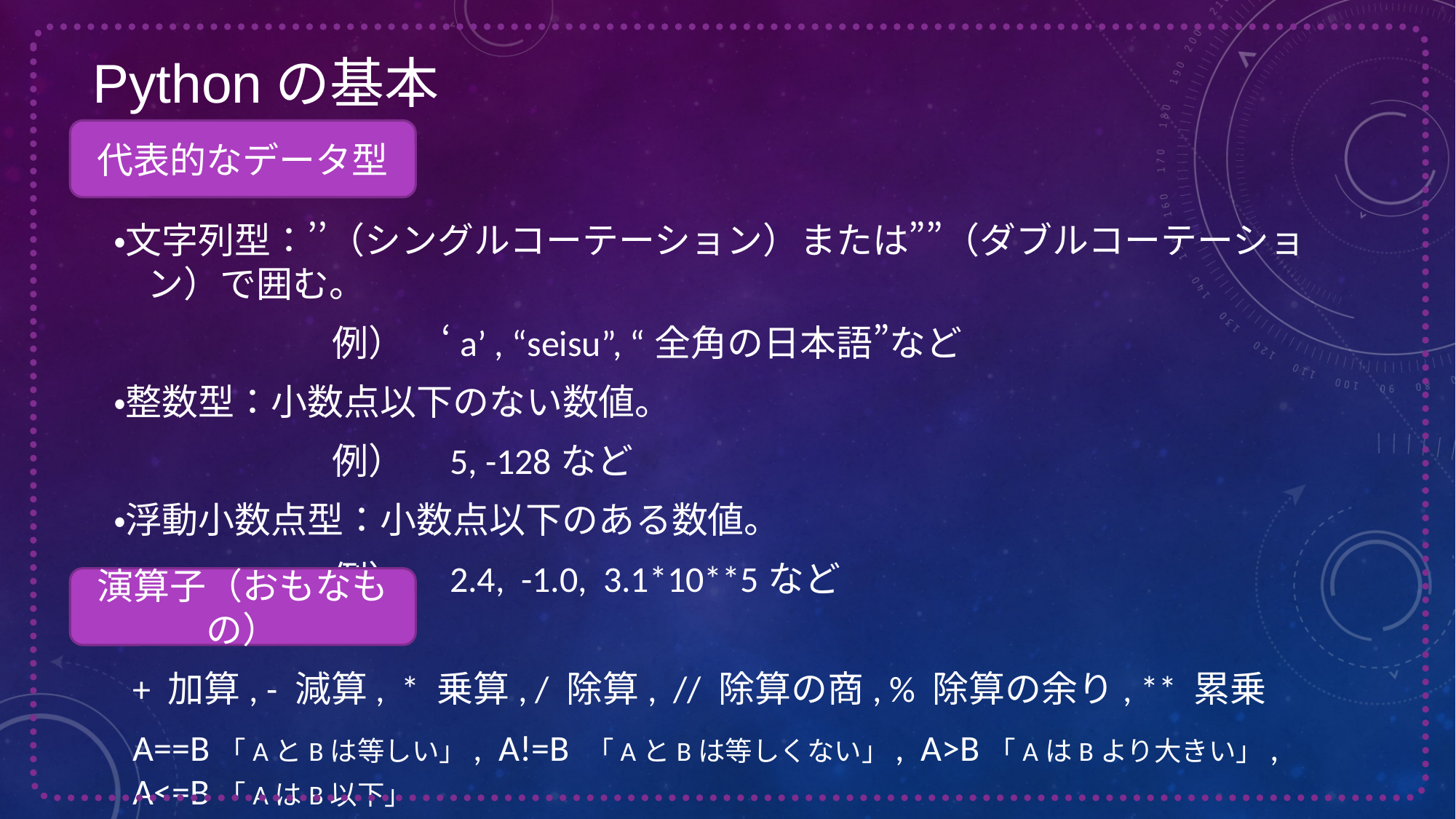

Pythonの基本
代表的なデータ型
・文字列型：’’（シングルコーテーション）または””（ダブルコーテーション）で囲む。
　　　　　　例）　‘a’ , “seisu”, “全角の日本語”など
・整数型：小数点以下のない数値。
　　　　　　例）　5, -128など
・浮動小数点型：小数点以下のある数値。
　　　　　　例）　2.4,  -1.0,  3.1*10**5など
演算子（おもなもの）
+ 加算, - 減算,  * 乗算, / 除算,  // 除算の商, % 除算の余り, ** 累乗
A==B「AとBは等しい」,  A!=B 「AとBは等しくない」,  A>B「AはBより大きい」,  A<=B「AはB以下」